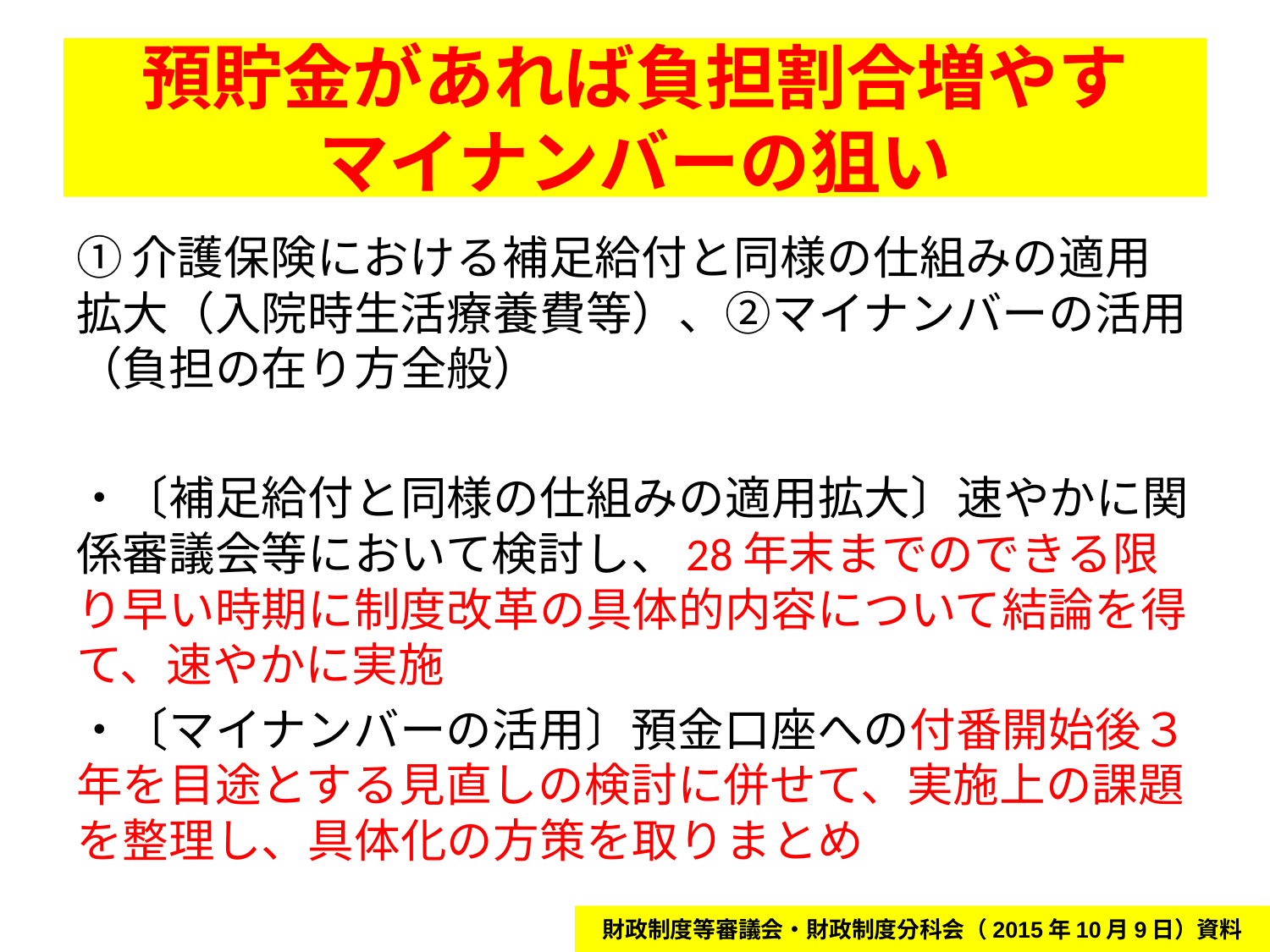

# 預貯金があれば負担割合増やす マイナンバーの狙い
①介護保険における補足給付と同様の仕組みの適用拡大（入院時生活療養費等）、②マイナンバーの活用（負担の在り方全般）

・〔補足給付と同様の仕組みの適用拡大〕速やかに関係審議会等において検討し、28年末までのできる限り早い時期に制度改革の具体的内容について結論を得て、速やかに実施
・〔マイナンバーの活用〕預金口座への付番開始後３年を目途とする見直しの検討に併せて、実施上の課題を整理し、具体化の方策を取りまとめ

財政制度等審議会・財政制度分科会（2015年10月9日）資料